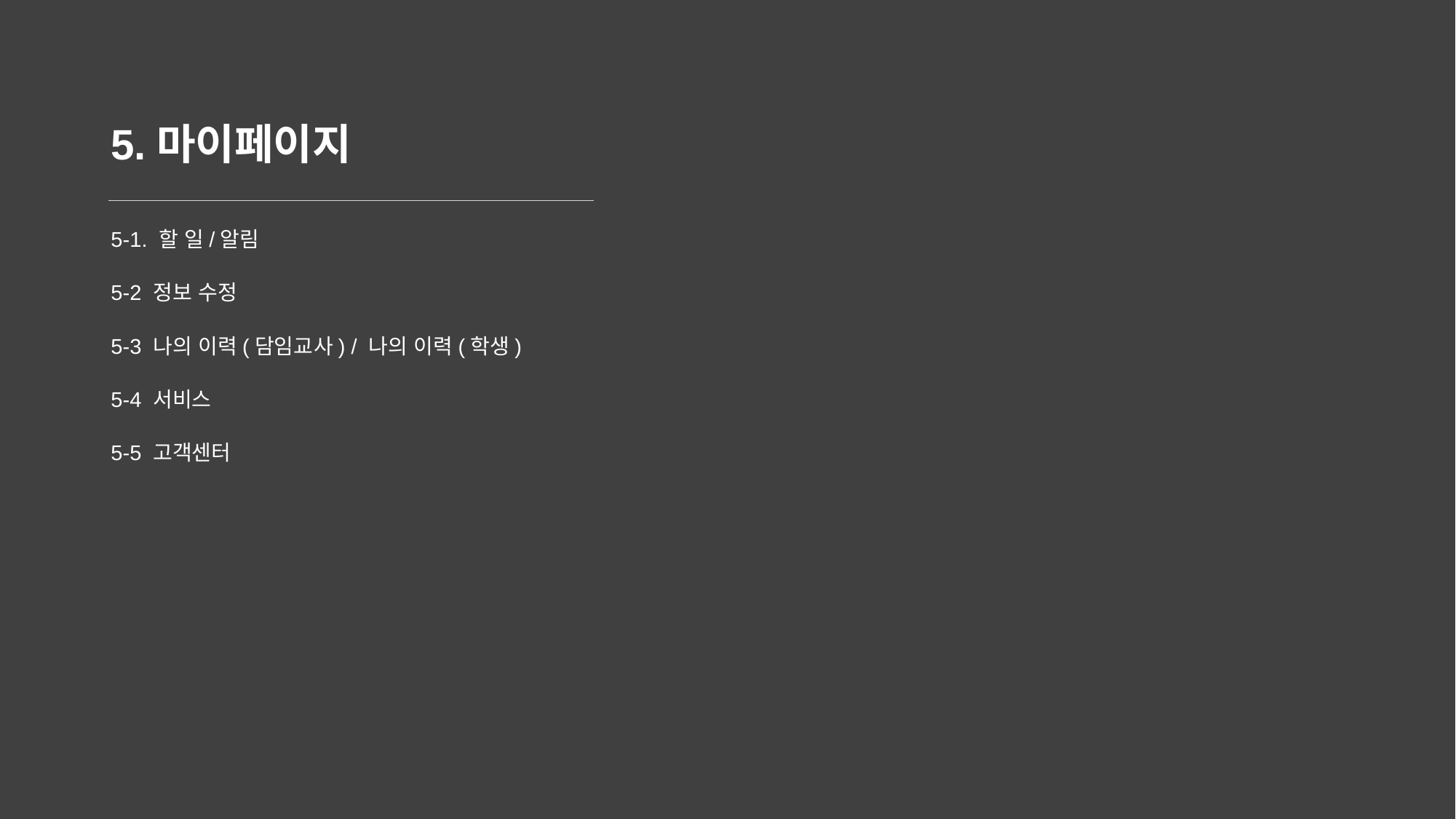

# 5.마이페이지
5-1. 할 일/알림
5-2 정보 수정
5-3 나의 이력(담임교사) / 나의 이력(학생)
5-4 서비스
5-5 고객센터